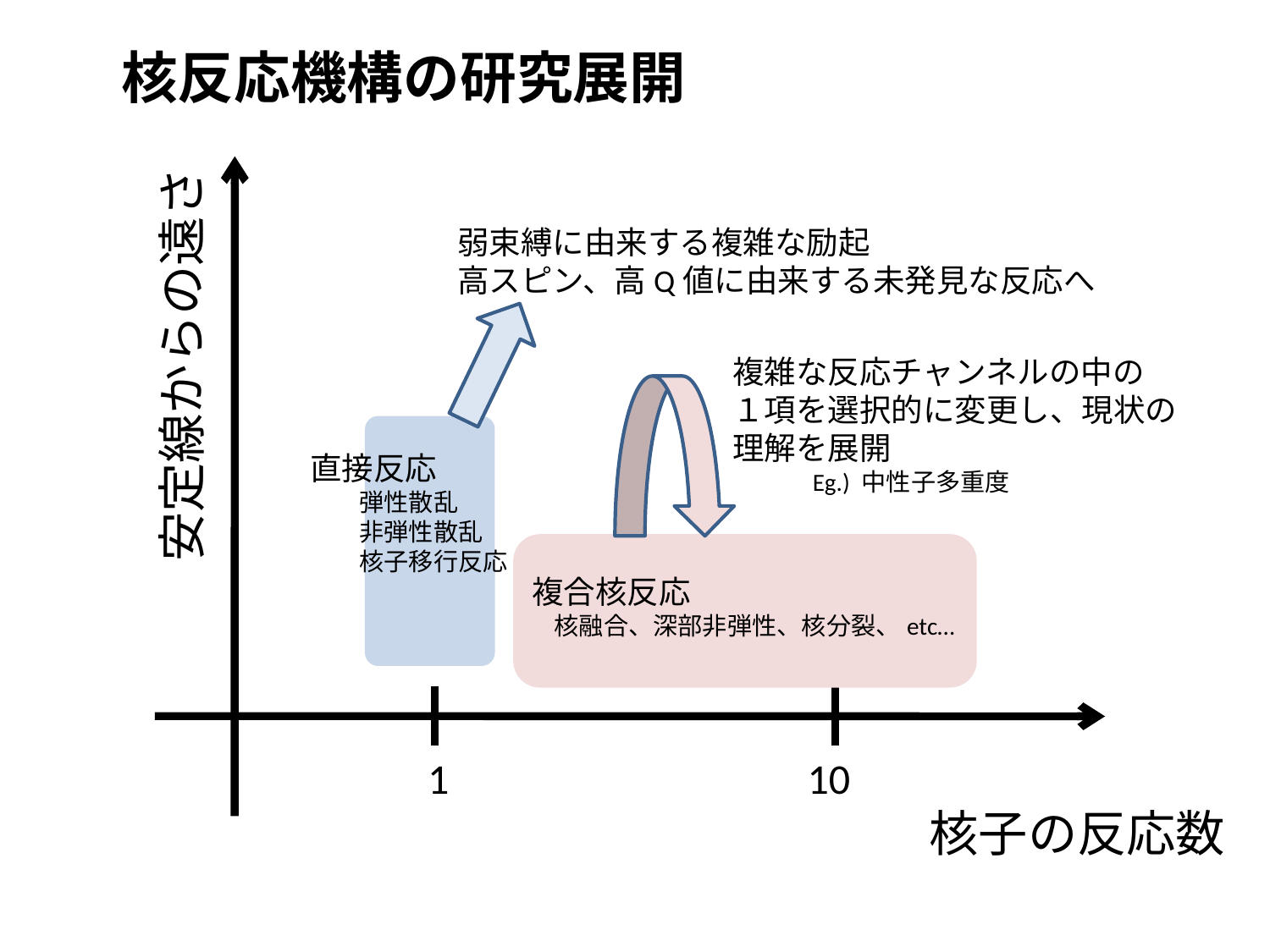

核反応機構の研究展開
弱束縛に由来する複雑な励起
高スピン、高Q値に由来する未発見な反応へ

安定線からの遠さ

複雑な反応チャンネルの中の
１項を選択的に変更し、現状の
理解を展開
　　　Eg.) 中性子多重度

直接反応
　　弾性散乱
　　非弾性散乱
　　核子移行反応

複合核反応
   核融合、深部非弾性、核分裂、etc…
1
10
核子の反応数